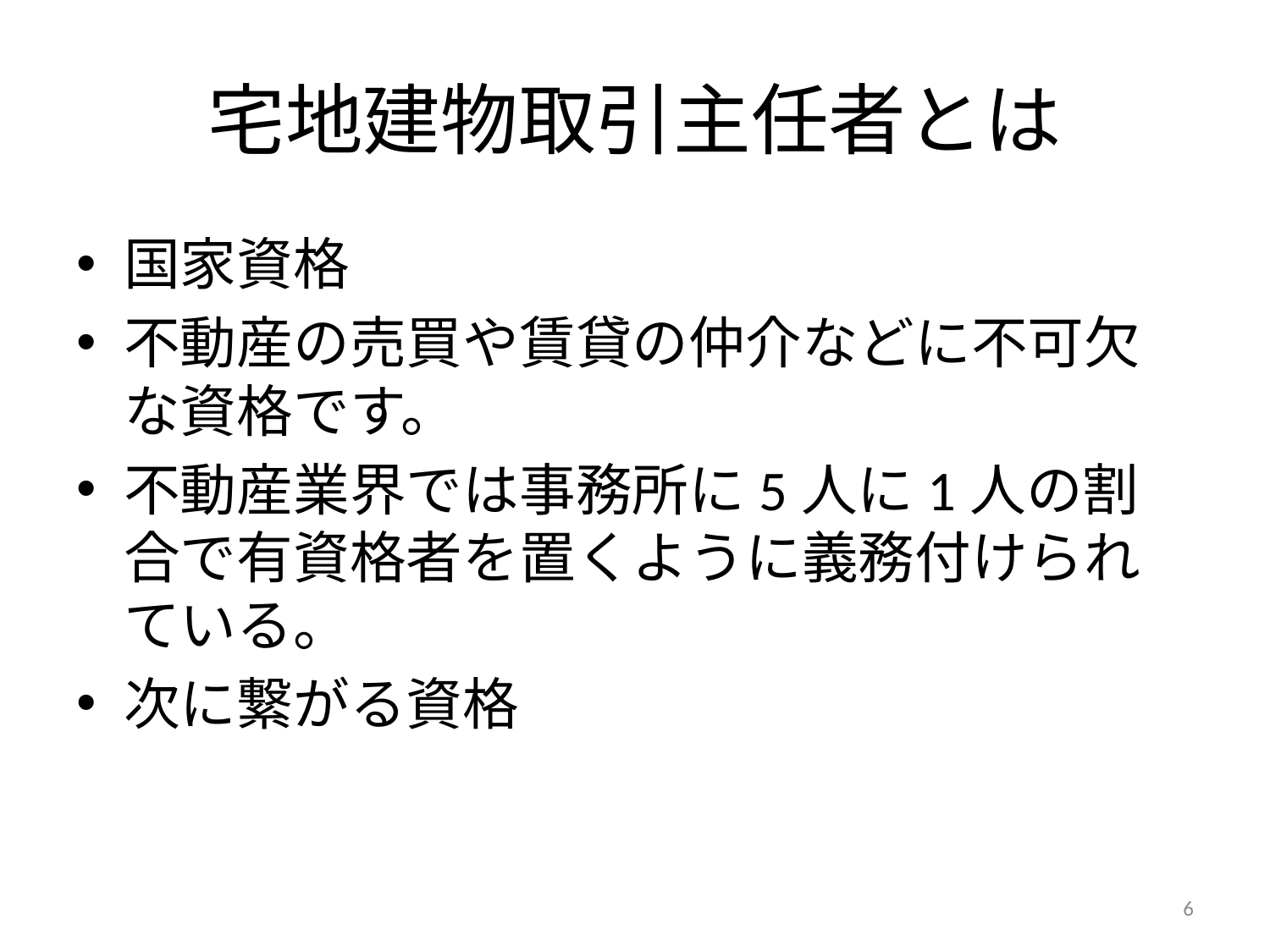

# 宅地建物取引主任者とは
国家資格
不動産の売買や賃貸の仲介などに不可欠な資格です。
不動産業界では事務所に5人に1人の割合で有資格者を置くように義務付けられている。
次に繋がる資格
6